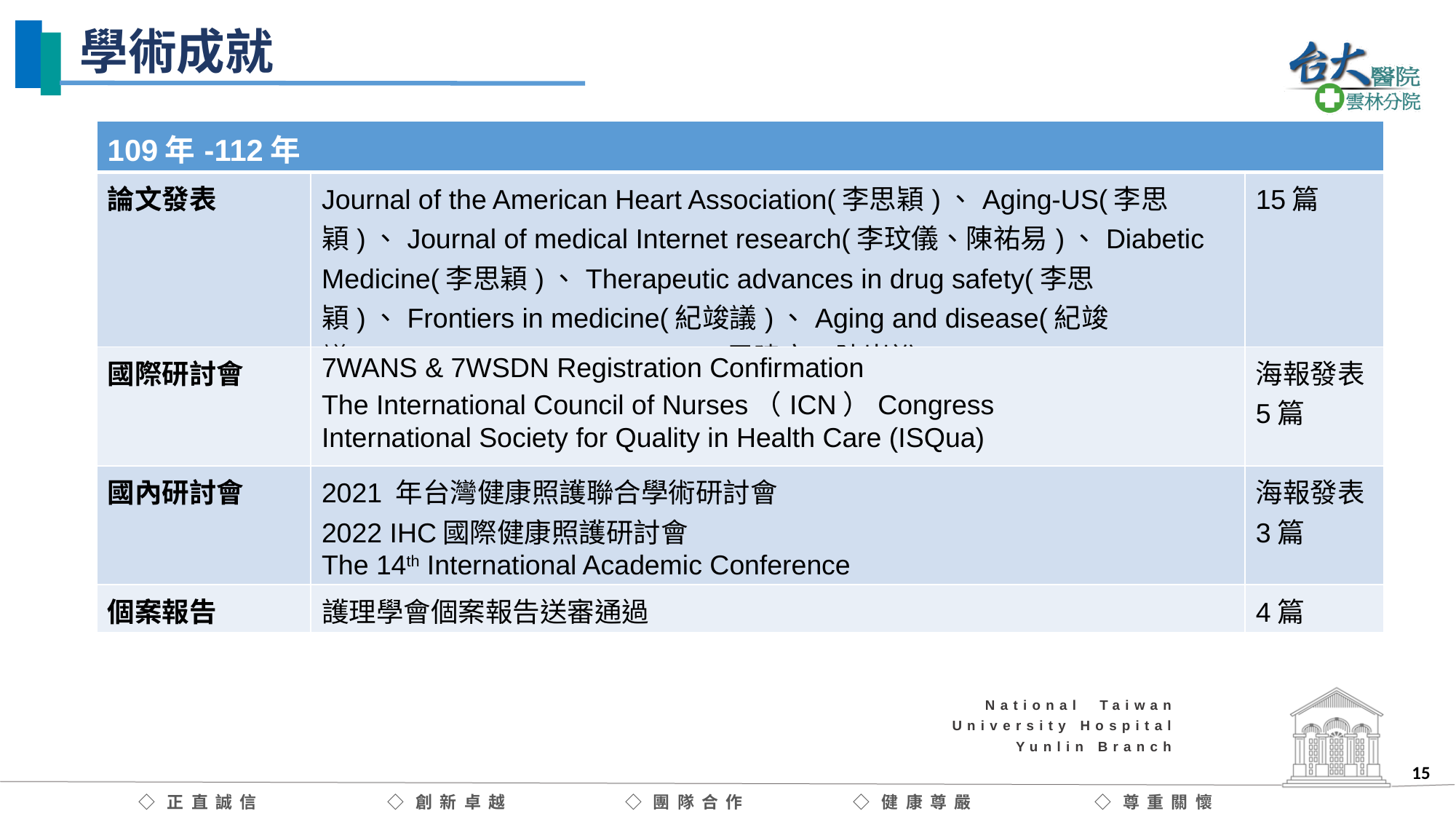

學術成就
| 109年-112年 |  |  |
| --- | --- | --- |
| 論文發表 | Journal of the American Heart Association(李思穎)、Aging-US(李思穎)、Journal of medical Internet research(李玟儀、陳祐易)、Diabetic Medicine(李思穎)、Therapeutic advances in drug safety(李思穎)、Frontiers in medicine(紀竣議)、Aging and disease(紀竣議)、Frontiers in Public Health(周建宏、陳崇裕) | 15篇 |
| 國際研討會 | 7WANS & 7WSDN Registration Confirmation The International Council of Nurses（ICN）Congress International Society for Quality in Health Care (ISQua) | 海報發表5篇 |
| 國內研討會 | 2021 年台灣健康照護聯合學術研討會 2022 IHC國際健康照護研討會 The 14th International Academic Conference | 海報發表3篇 |
| 個案報告 | 護理學會個案報告送審通過 | 4篇 |
National  Taiwan
University Hospital
Yunlin Branch
15